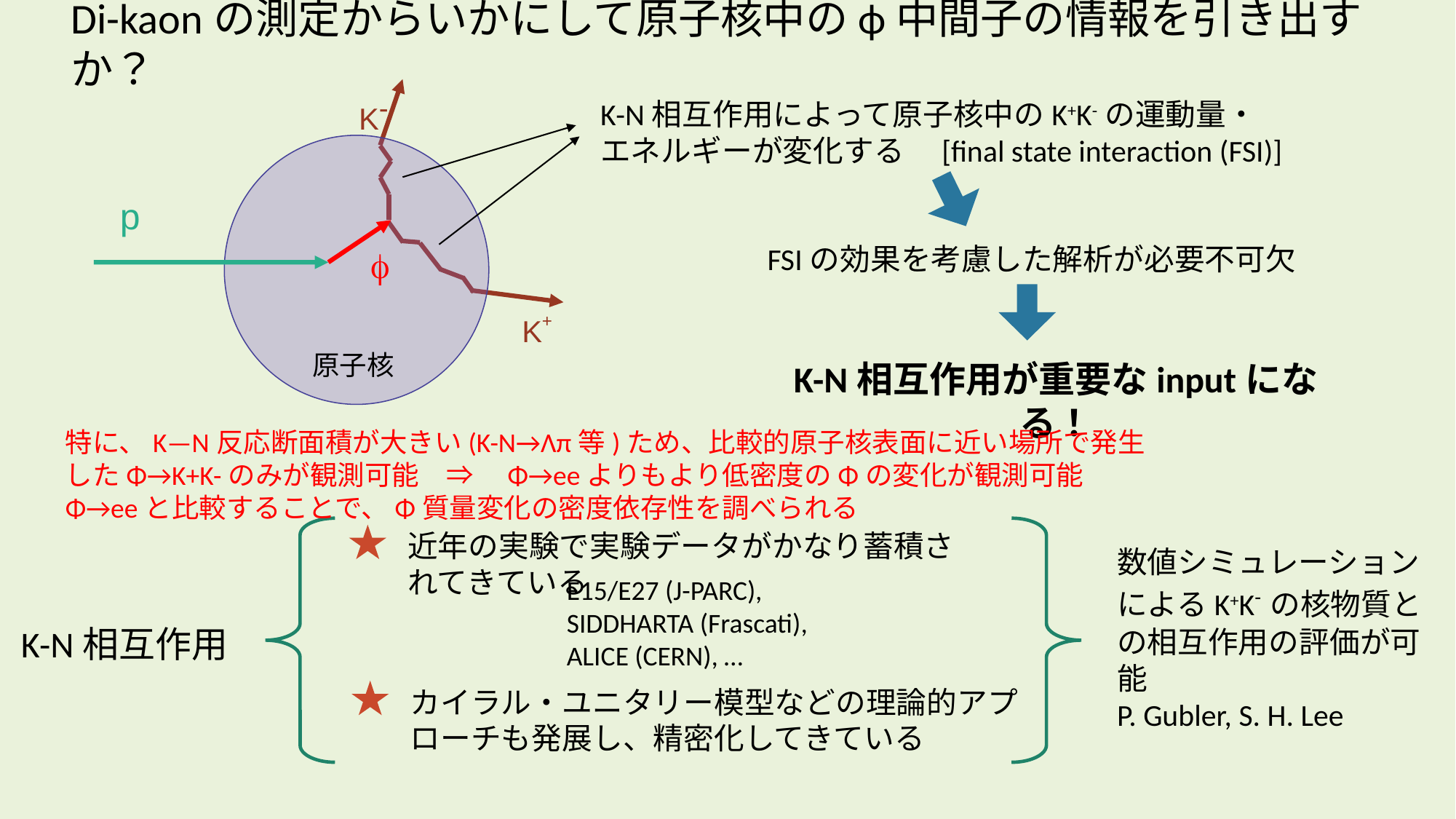

Di-kaonの測定からいかにして原子核中のϕ中間子の情報を引き出すか？
K-

p

φ

K+
K-N相互作用によって原子核中のK+K-の運動量・
エネルギーが変化する　[final state interaction (FSI)]

FSIの効果を考慮した解析が必要不可欠

原子核
K-N相互作用が重要なinputになる！
特に、K—N反応断面積が大きい(K-N→Λπ等)ため、比較的原子核表面に近い場所で発生したΦ→K+K-のみが観測可能　⇒　Φ→eeよりもより低密度のΦの変化が観測可能
Φ→eeと比較することで、Φ質量変化の密度依存性を調べられる

近年の実験で実験データがかなり蓄積されてきている

数値シミュレーションによるK+K-の核物質との相互作用の評価が可能
P. Gubler, S. H. Lee
E15/E27 (J-PARC),
SIDDHARTA (Frascati),
ALICE (CERN), …
K-N相互作用
カイラル・ユニタリー模型などの理論的アプローチも発展し、精密化してきている